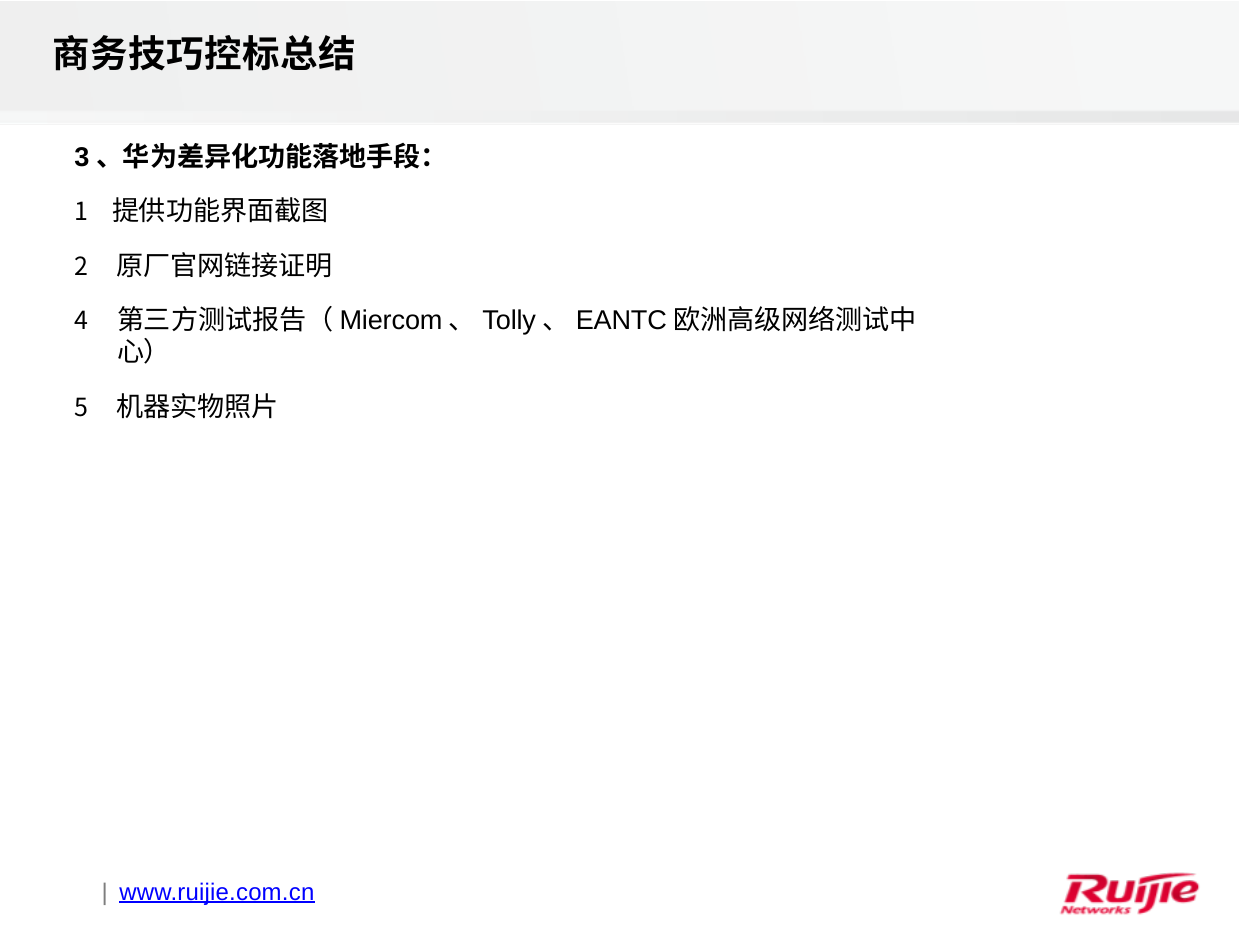

# 商务技巧控标总结
3、华为差异化功能落地手段：
提供功能界面截图
原厂官网链接证明
第三方测试报告（Miercom、Tolly、EANTC欧洲高级网络测试中心）
机器实物照片
| www.ruijie.com.cn